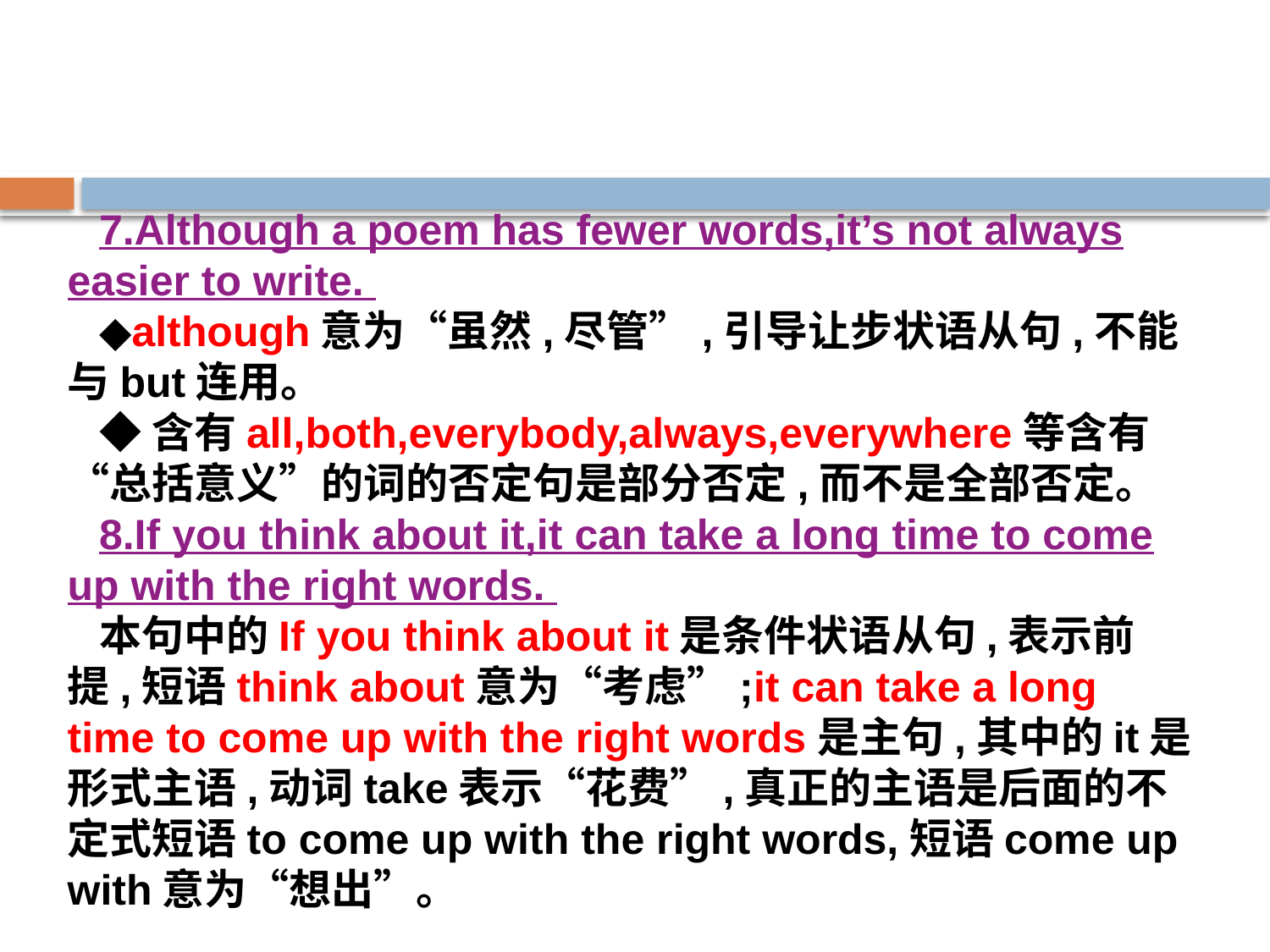

7.Although a poem has fewer words,it’s not always easier to write.
◆although意为“虽然,尽管”,引导让步状语从句,不能与but连用。
◆含有all,both,everybody,always,everywhere等含有“总括意义”的词的否定句是部分否定,而不是全部否定。
8.If you think about it,it can take a long time to come up with the right words.
本句中的If you think about it是条件状语从句,表示前提,短语think about意为“考虑”;it can take a long time to come up with the right words是主句,其中的it是形式主语,动词take表示“花费”,真正的主语是后面的不定式短语to come up with the right words,短语come up with意为“想出”。